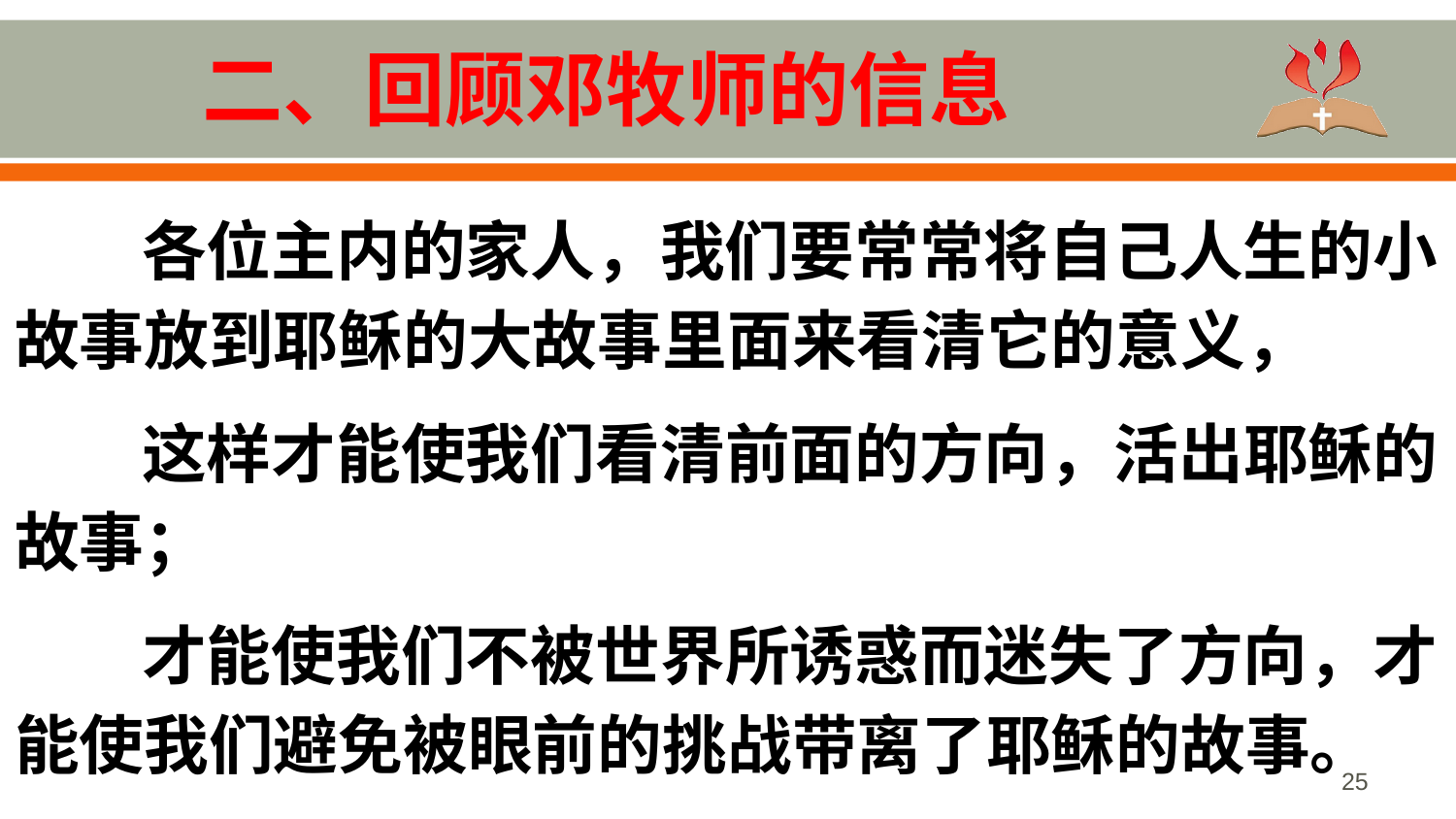

# 二、回顾邓牧师的信息
各位主内的家人，我们要常常将自己人生的小故事放到耶稣的大故事里面来看清它的意义，
这样才能使我们看清前面的方向，活出耶稣的故事；
才能使我们不被世界所诱惑而迷失了方向，才能使我们避免被眼前的挑战带离了耶稣的故事。

25